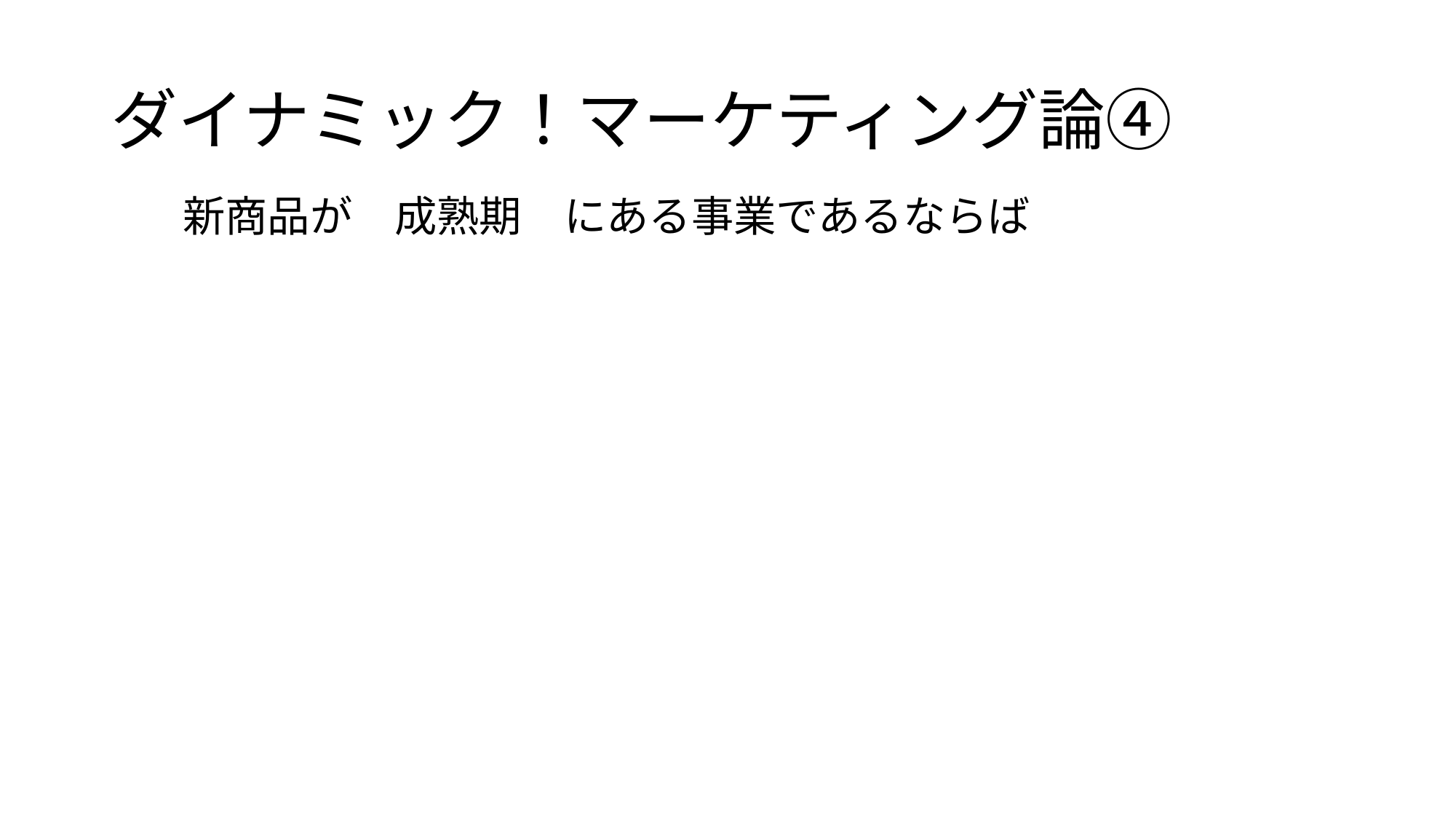

# ダイナミック！マーケティング論④
新商品が　成熟期　にある事業であるならば